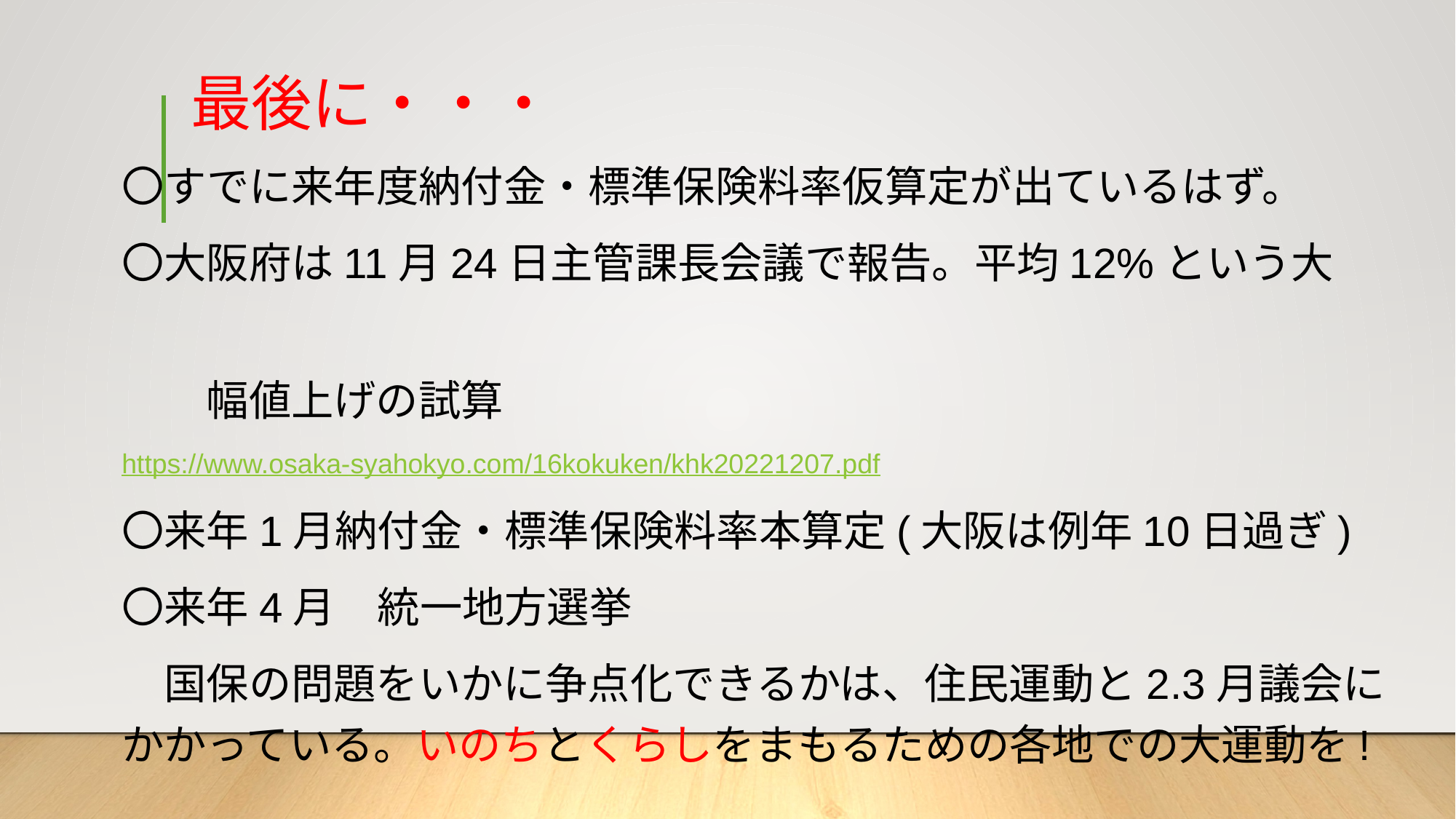

# 最後に・・・
〇すでに来年度納付金・標準保険料率仮算定が出ているはず。
〇大阪府は11月24日主管課長会議で報告。平均12%という大
　　幅値上げの試算
https://www.osaka-syahokyo.com/16kokuken/khk20221207.pdf
〇来年1月納付金・標準保険料率本算定(大阪は例年10日過ぎ)
〇来年4月　統一地方選挙
　国保の問題をいかに争点化できるかは、住民運動と2.3月議会にかかっている。いのちとくらしをまもるための各地での大運動を!